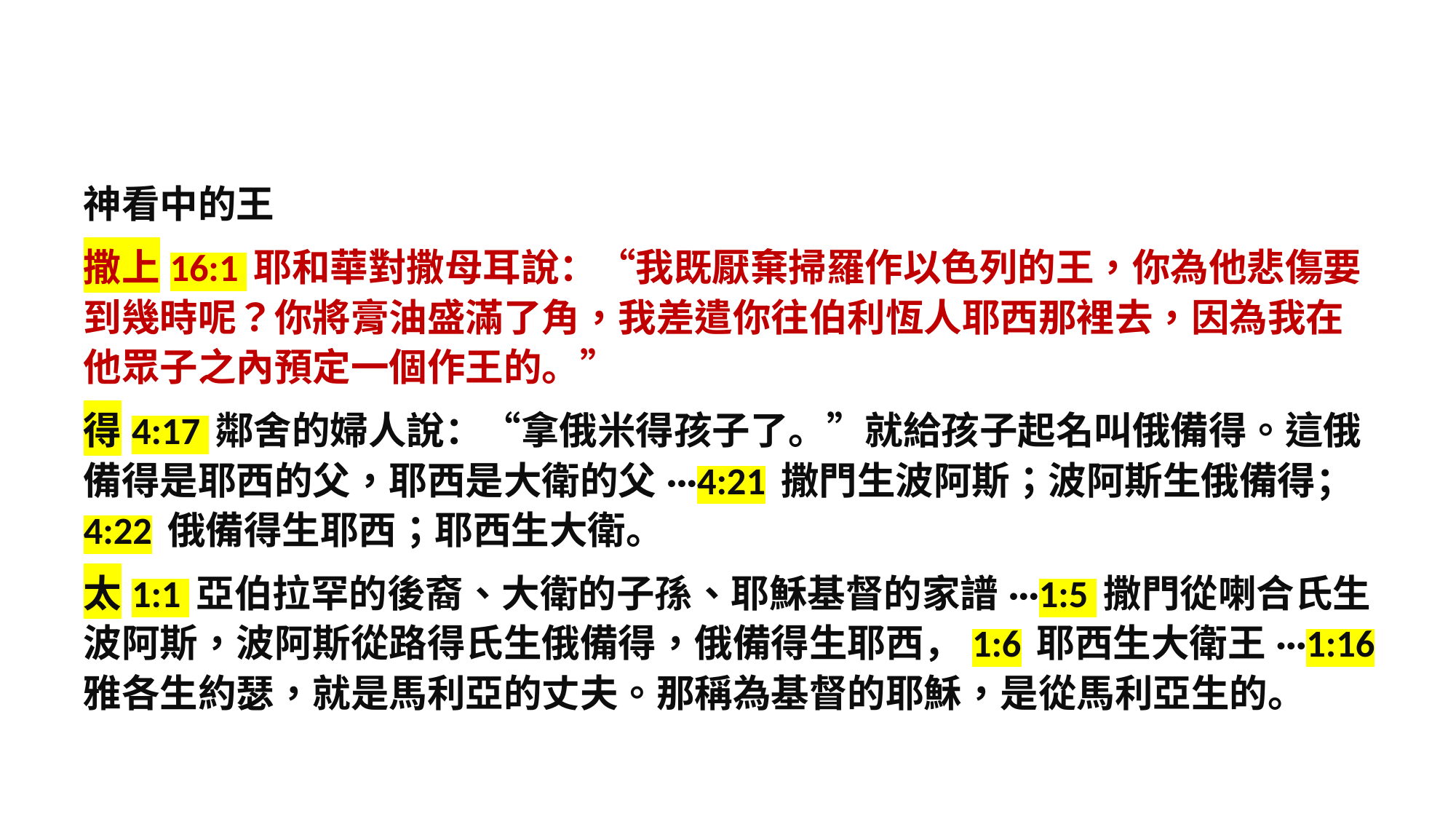

神看中的王
撒上16:1 耶和華對撒母耳說：“我既厭棄掃羅作以色列的王，你為他悲傷要到幾時呢？你將膏油盛滿了角，我差遣你往伯利恆人耶西那裡去，因為我在他眾子之內預定一個作王的。”
得4:17 鄰舍的婦人說：“拿俄米得孩子了。”就給孩子起名叫俄備得。這俄備得是耶西的父，耶西是大衛的父···4:21 撒門生波阿斯；波阿斯生俄備得；4:22 俄備得生耶西；耶西生大衛。
太1:1 亞伯拉罕的後裔、大衛的子孫、耶穌基督的家譜···1:5 撒門從喇合氏生波阿斯，波阿斯從路得氏生俄備得，俄備得生耶西，1:6 耶西生大衛王···1:16 雅各生約瑟，就是馬利亞的丈夫。那稱為基督的耶穌，是從馬利亞生的。